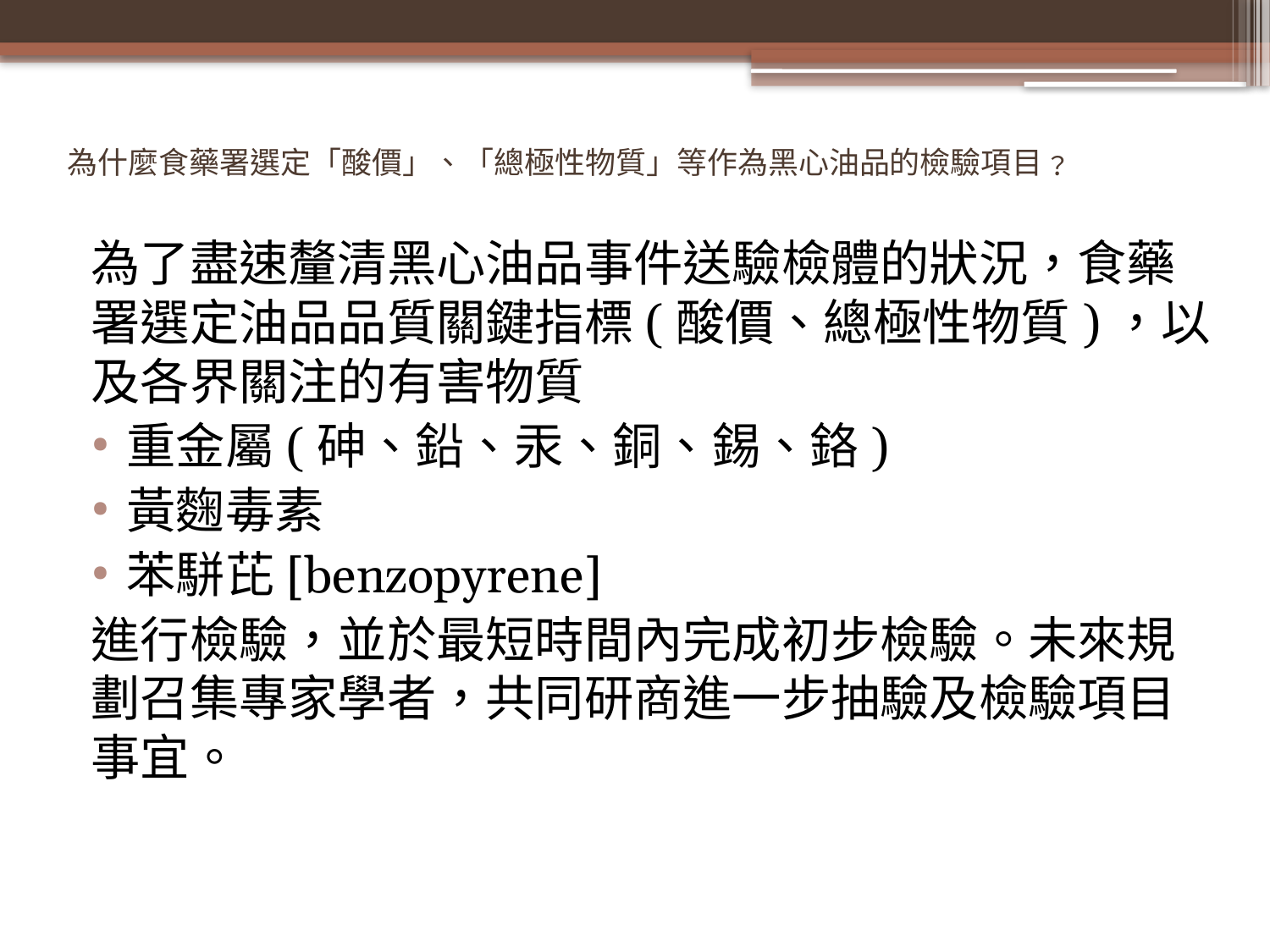

# 為什麼食藥署選定「酸價」、「總極性物質」等作為黑心油品的檢驗項目﹖
為了盡速釐清黑心油品事件送驗檢體的狀況，食藥署選定油品品質關鍵指標(酸價、總極性物質)，以及各界關注的有害物質
重金屬(砷、鉛、汞、銅、錫、鉻)
黃麴毒素
苯駢芘[benzopyrene]
進行檢驗，並於最短時間內完成初步檢驗。未來規劃召集專家學者，共同研商進一步抽驗及檢驗項目事宜。